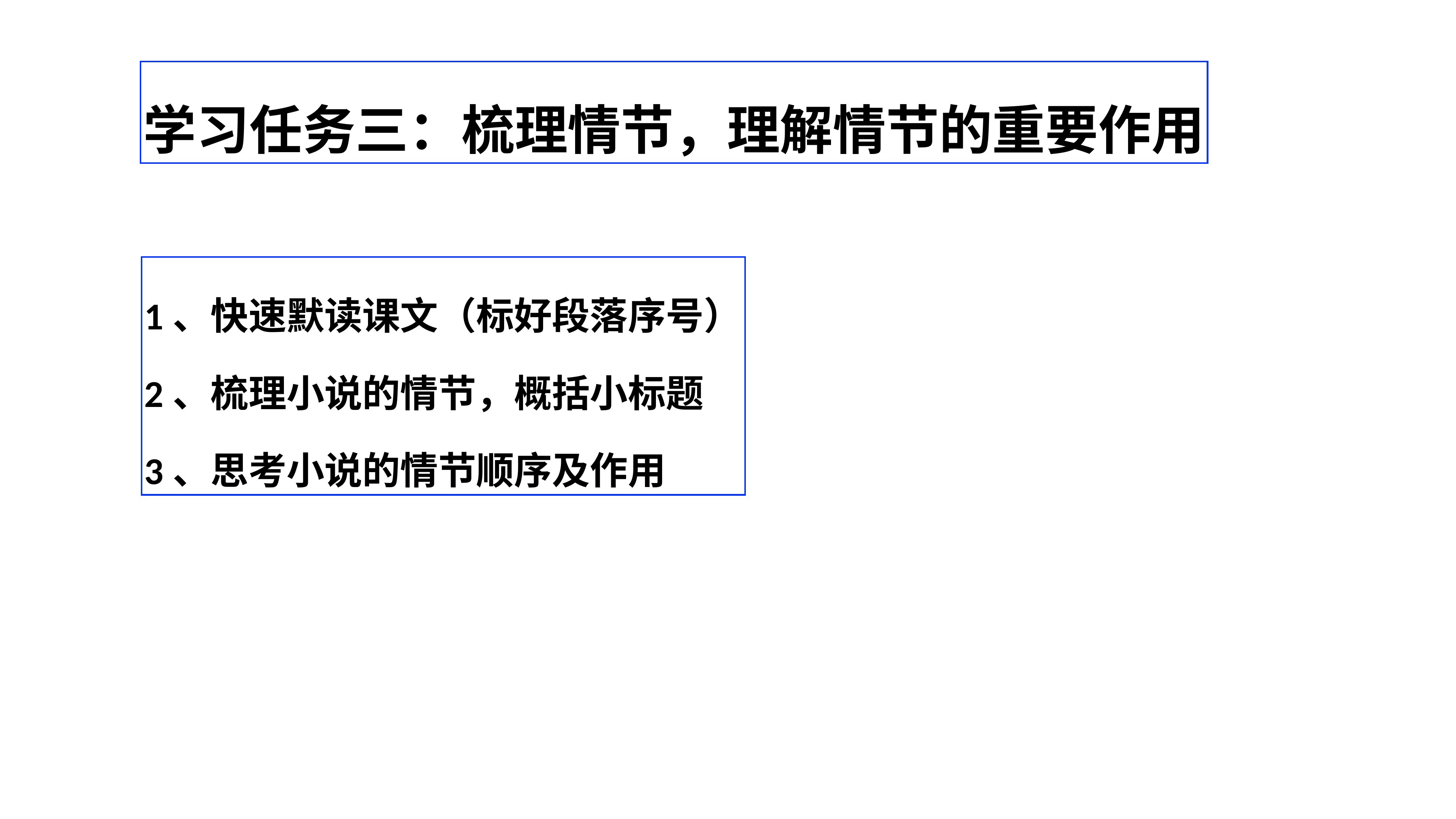

学习任务三：梳理情节，理解情节的重要作用
1、快速默读课文（标好段落序号）
2、梳理小说的情节，概括小标题
3、思考小说的情节顺序及作用